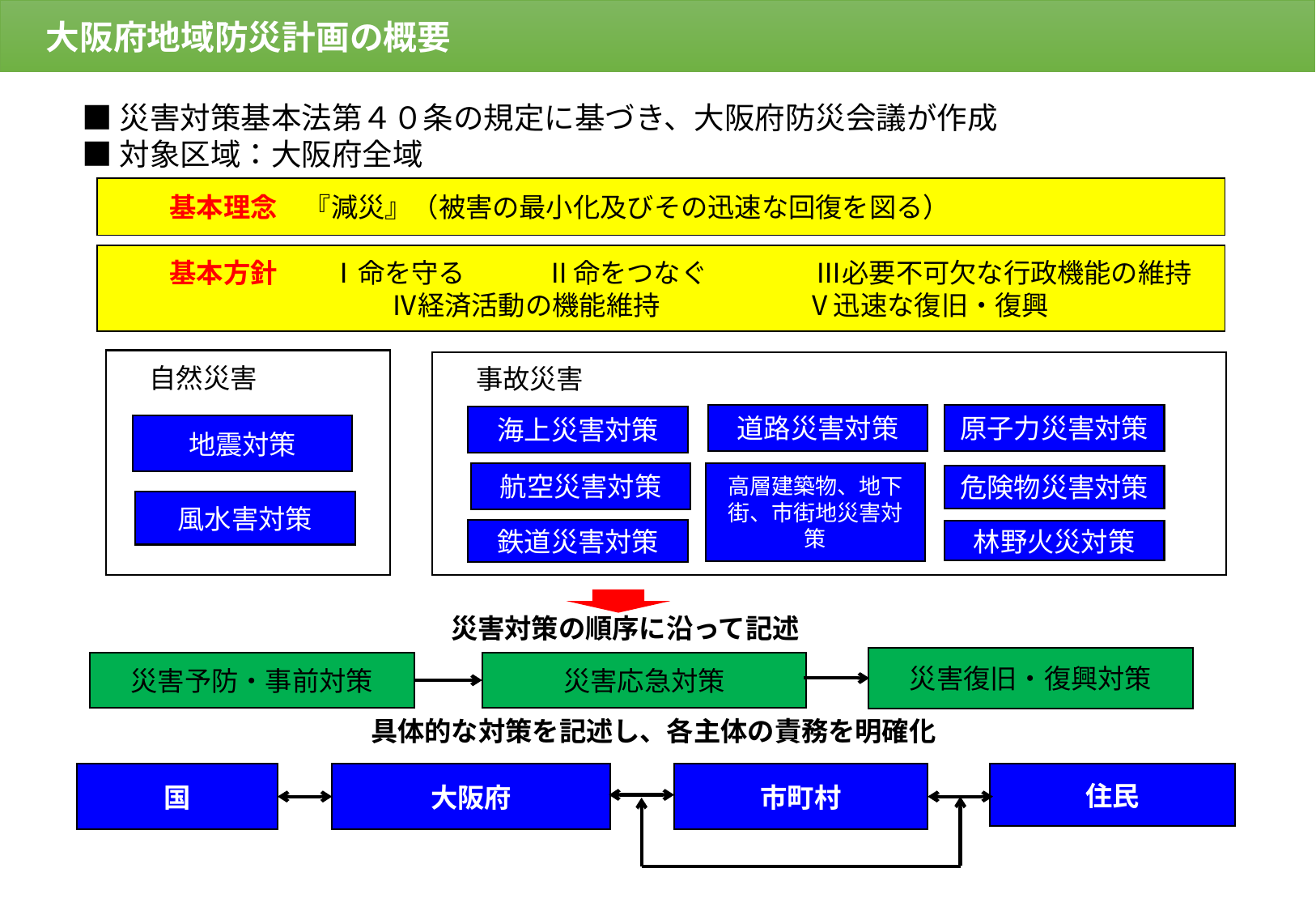

大阪府地域防災計画の概要
■災害対策基本法第４０条の規定に基づき、大阪府防災会議が作成
■対象区域：大阪府全域
基本理念　『減災』（被害の最小化及びその迅速な回復を図る）
基本方針　　Ⅰ命を守る　　　Ⅱ命をつなぐ　　　　Ⅲ必要不可欠な行政機能の維持
　　　　　　 　　Ⅳ経済活動の機能維持　　　　　  Ⅴ迅速な復旧・復興

地震対策
風水害対策
自然災害

事故災害
道路災害対策
海上災害対策
航空災害対策
高層建築物、地下街、市街地災害対策
鉄道災害対策
原子力災害対策
危険物災害対策
林野火災対策

災害対策の順序に沿って記述
災害復旧・復興対策
災害予防・事前対策
災害応急対策
具体的な対策を記述し、各主体の責務を明確化
国
大阪府
市町村
住民